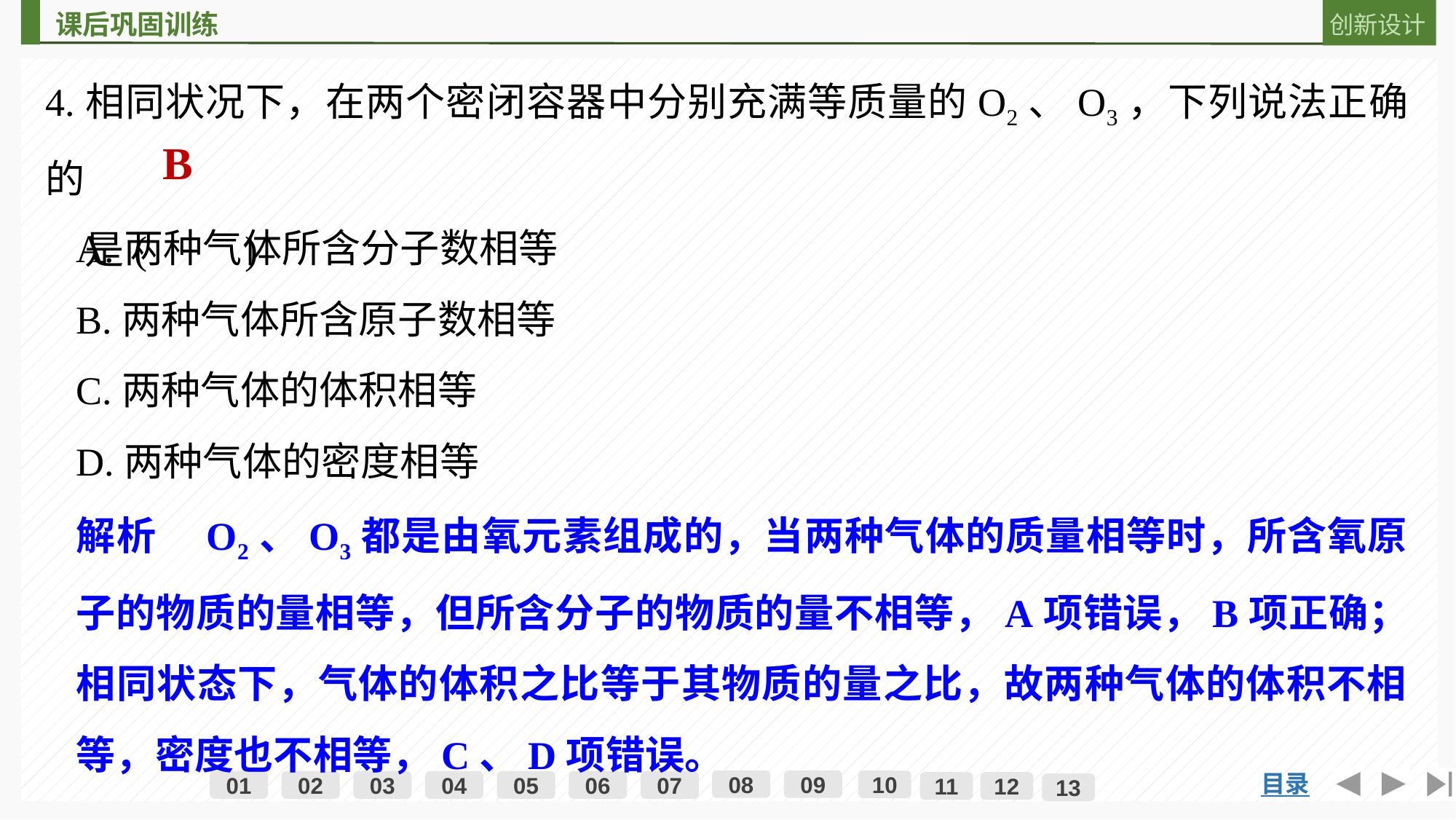

4.相同状况下，在两个密闭容器中分别充满等质量的O2、O3，下列说法正确的
　是(　　)
B
A.两种气体所含分子数相等
B.两种气体所含原子数相等
C.两种气体的体积相等
D.两种气体的密度相等
解析　O2、O3都是由氧元素组成的，当两种气体的质量相等时，所含氧原子的物质的量相等，但所含分子的物质的量不相等，A项错误，B项正确；相同状态下，气体的体积之比等于其物质的量之比，故两种气体的体积不相等，密度也不相等，C、D项错误。